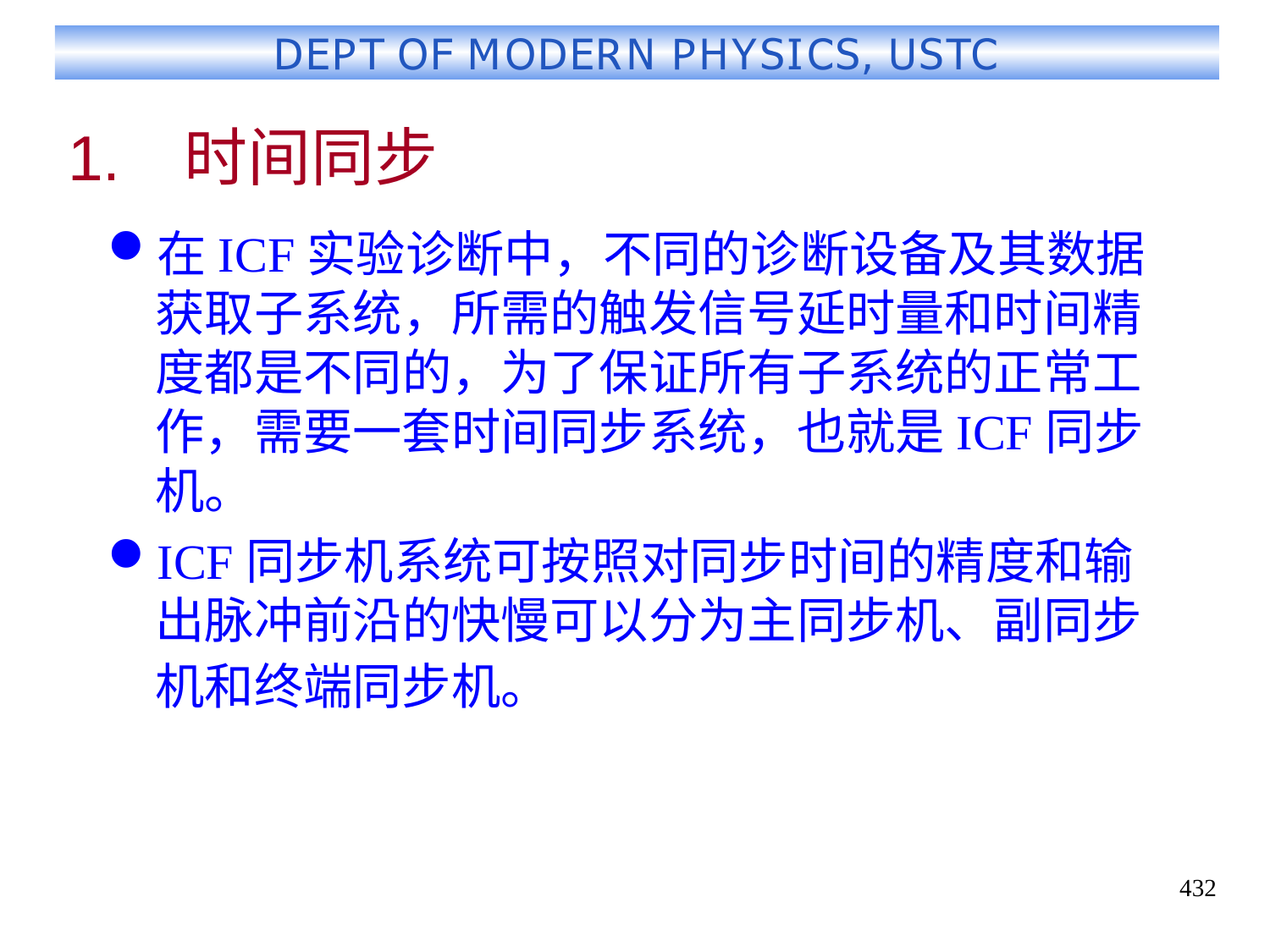

# 时间同步
在ICF实验诊断中，不同的诊断设备及其数据获取子系统，所需的触发信号延时量和时间精度都是不同的，为了保证所有子系统的正常工作，需要一套时间同步系统，也就是ICF同步机。
ICF同步机系统可按照对同步时间的精度和输出脉冲前沿的快慢可以分为主同步机、副同步机和终端同步机。
432